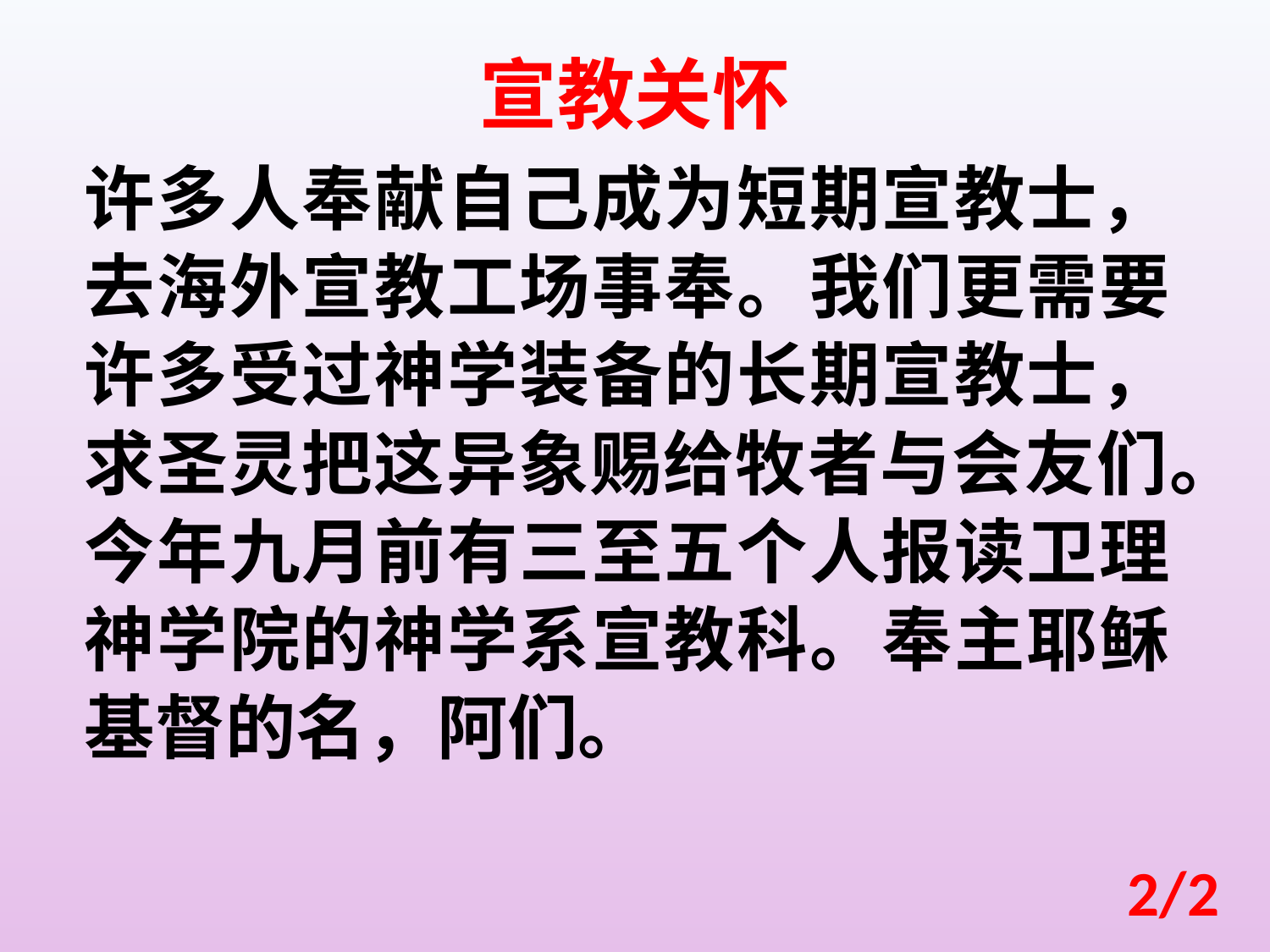

宣教关怀
许多人奉献自己成为短期宣教士，去海外宣教工场事奉。我们更需要许多受过神学装备的长期宣教士，求圣灵把这异象赐给牧者与会友们。今年九月前有三至五个人报读卫理神学院的神学系宣教科。奉主耶稣基督的名，阿们。
2/2